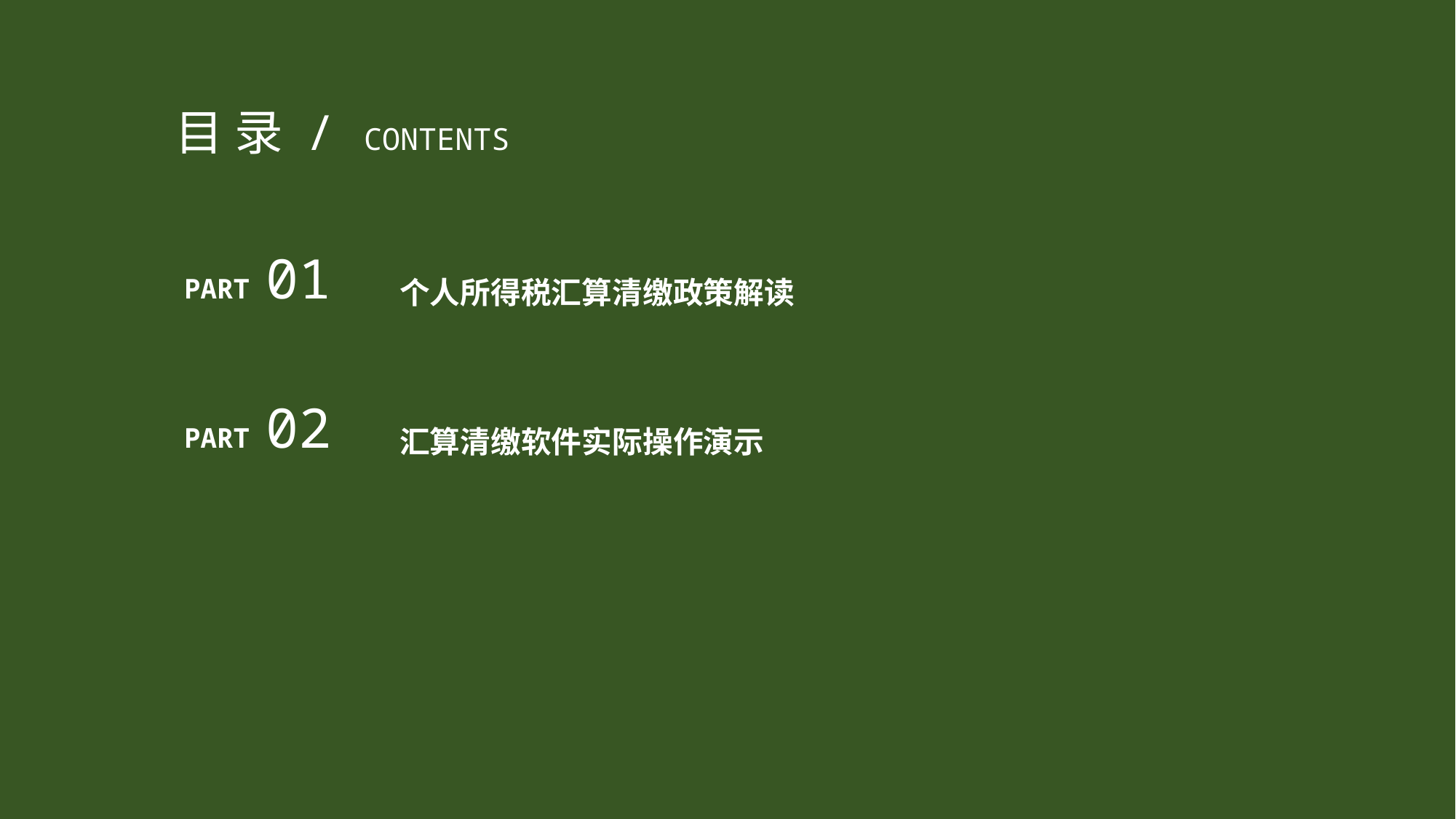

目 录 / CONTENTS
PART 01
个人所得税汇算清缴政策解读
PART 02
汇算清缴软件实际操作演示